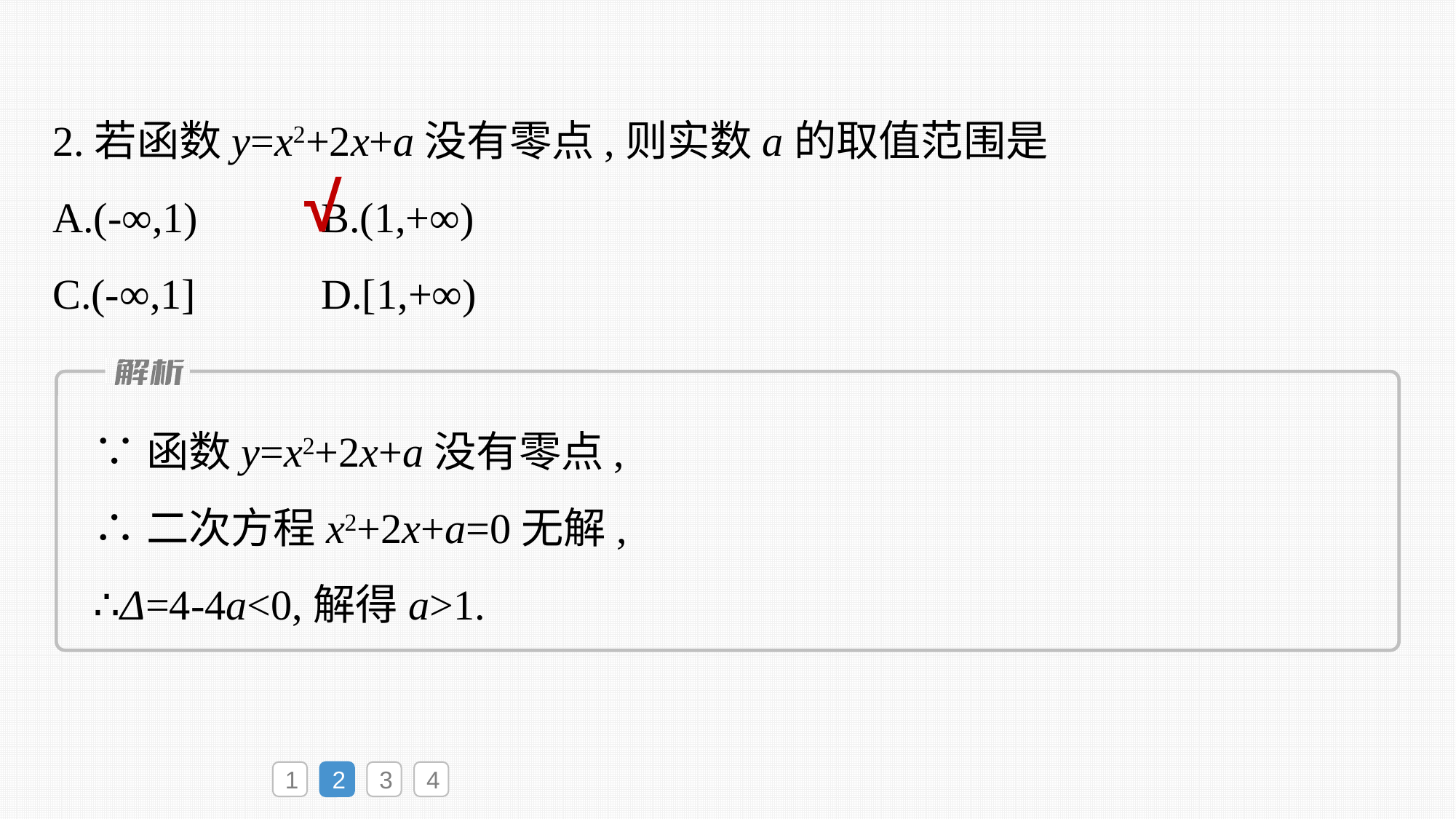

2.若函数y=x2+2x+a没有零点,则实数a的取值范围是
A.(-∞,1)	B.(1,+∞)
C.(-∞,1]	D.[1,+∞)
√

∵函数y=x2+2x+a没有零点,
∴二次方程x2+2x+a=0无解,
∴Δ=4-4a<0,解得a>1.
1
2
3
4